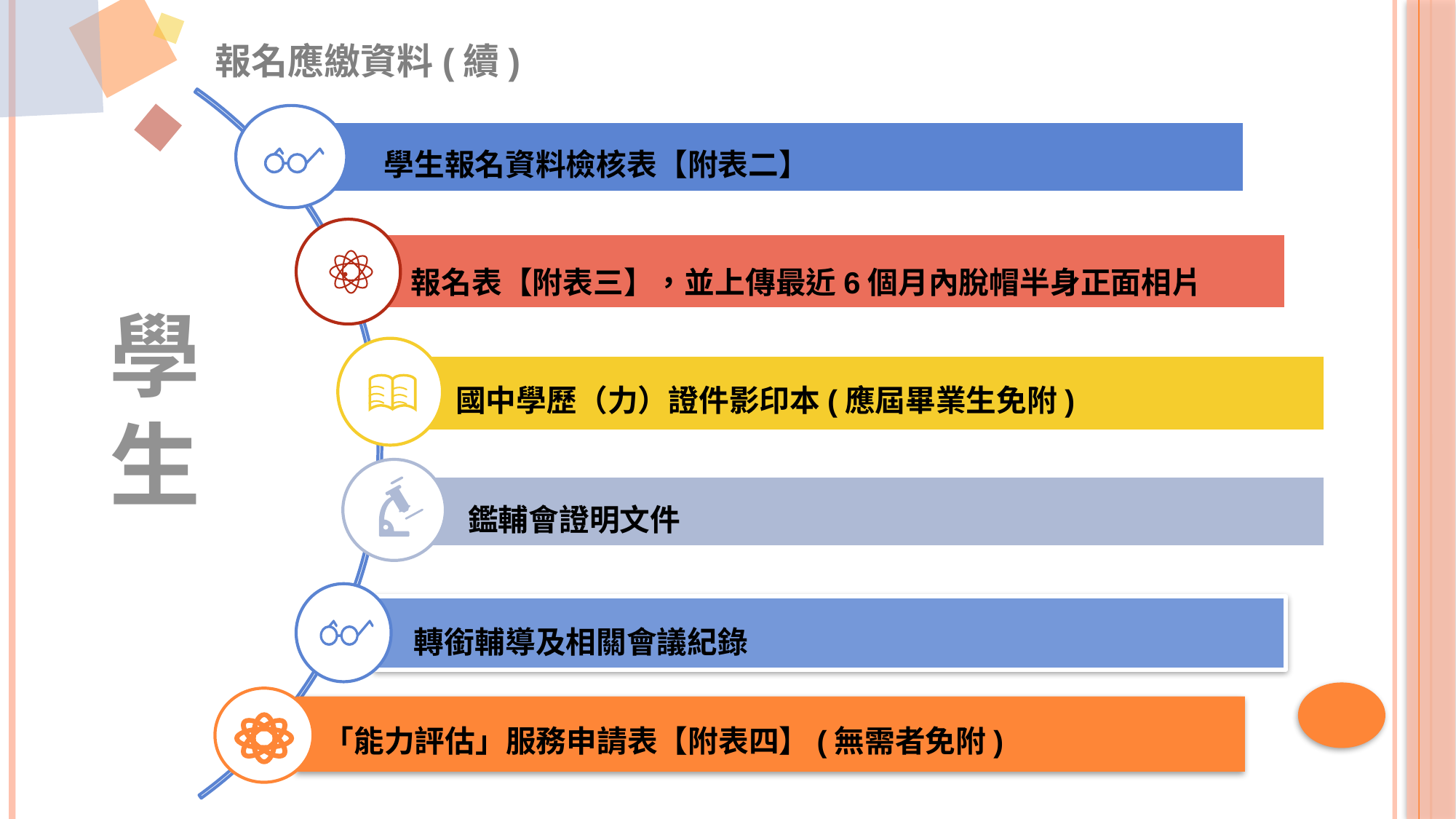

報名應繳資料(續)

學生報名資料檢核表【附表二】

報名表【附表三】，並上傳最近6個月內脫帽半身正面相片

學生

國中學歷（力）證件影印本(應屆畢業生免附)

鑑輔會證明文件

轉銜輔導及相關會議紀錄

「能力評估」服務申請表【附表四】(無需者免附)